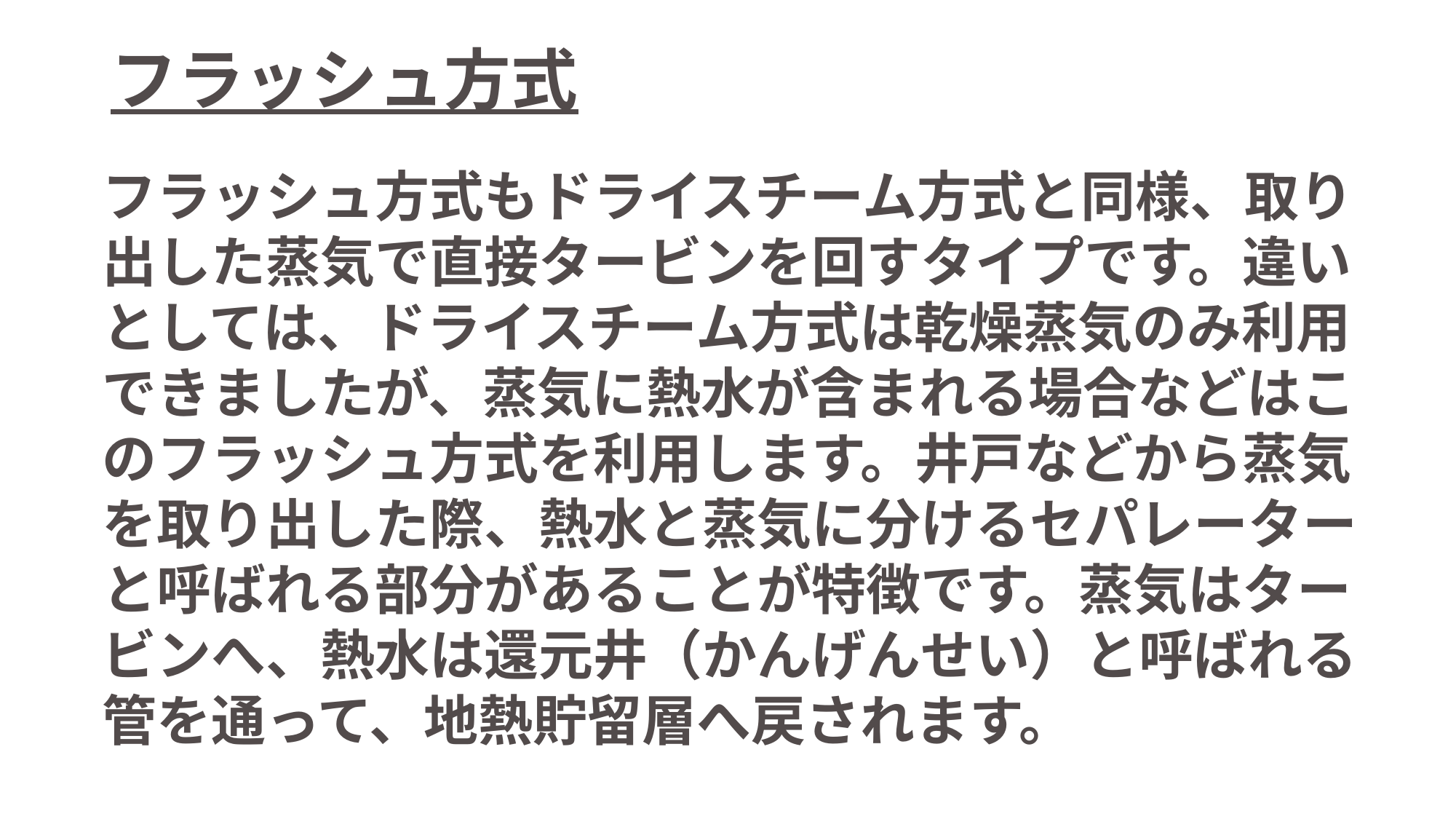

# フラッシュ方式
フラッシュ方式もドライスチーム方式と同様、取り出した蒸気で直接タービンを回すタイプです。違いとしては、ドライスチーム方式は乾燥蒸気のみ利用できましたが、蒸気に熱水が含まれる場合などはこのフラッシュ方式を利用します。井戸などから蒸気を取り出した際、熱水と蒸気に分けるセパレーターと呼ばれる部分があることが特徴です。蒸気はタービンへ、熱水は還元井（かんげんせい）と呼ばれる管を通って、地熱貯留層へ戻されます。